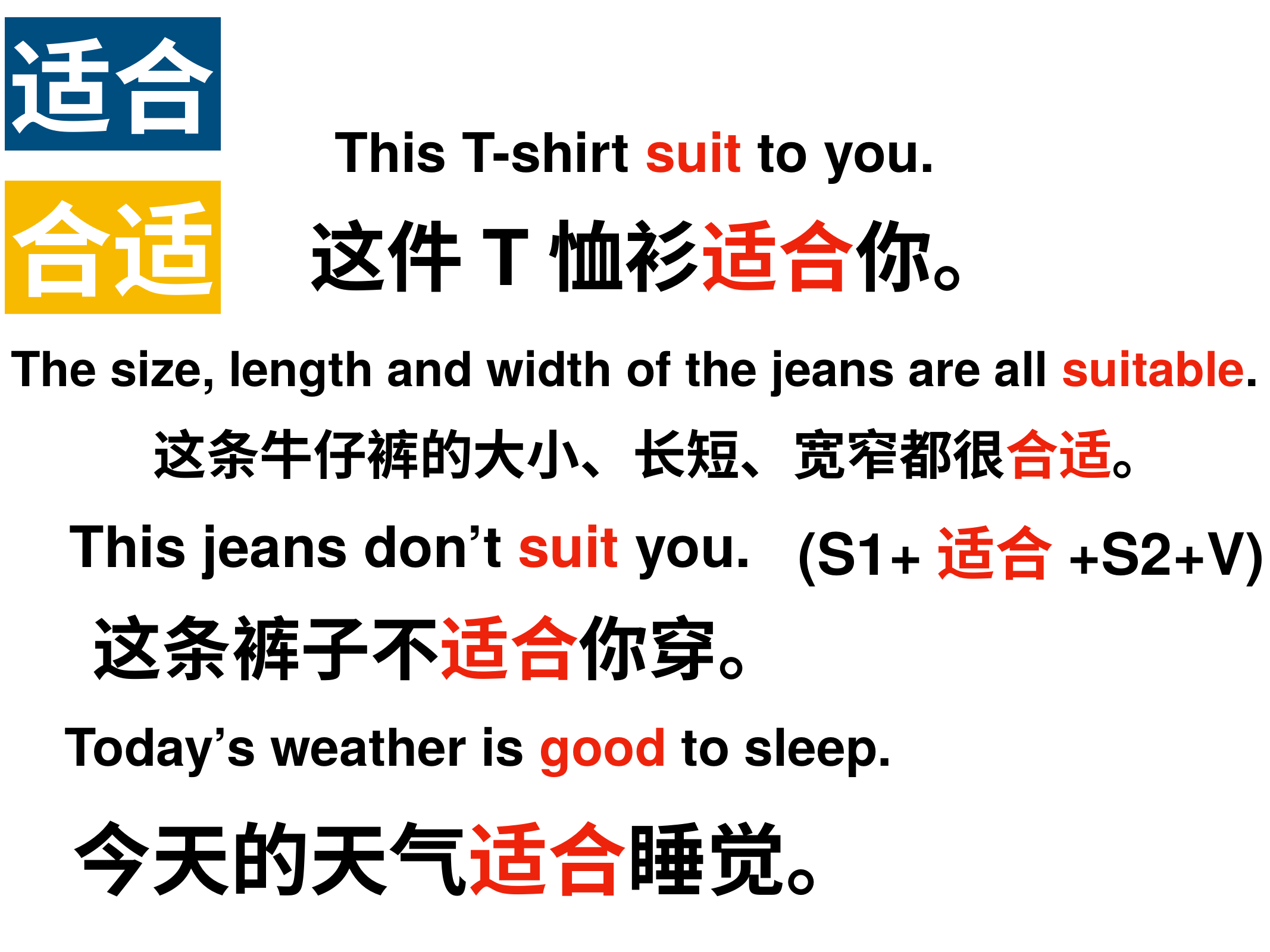

适合
This T-shirt suit to you.
合适
这件T恤衫适合你。
The size, length and width of the jeans are all suitable.
这条牛仔裤的大小、长短、宽窄都很合适。
This jeans don’t suit you.
(S1+适合+S2+V)
这条裤子不适合你穿。
Today’s weather is good to sleep.
今天的天气适合睡觉。